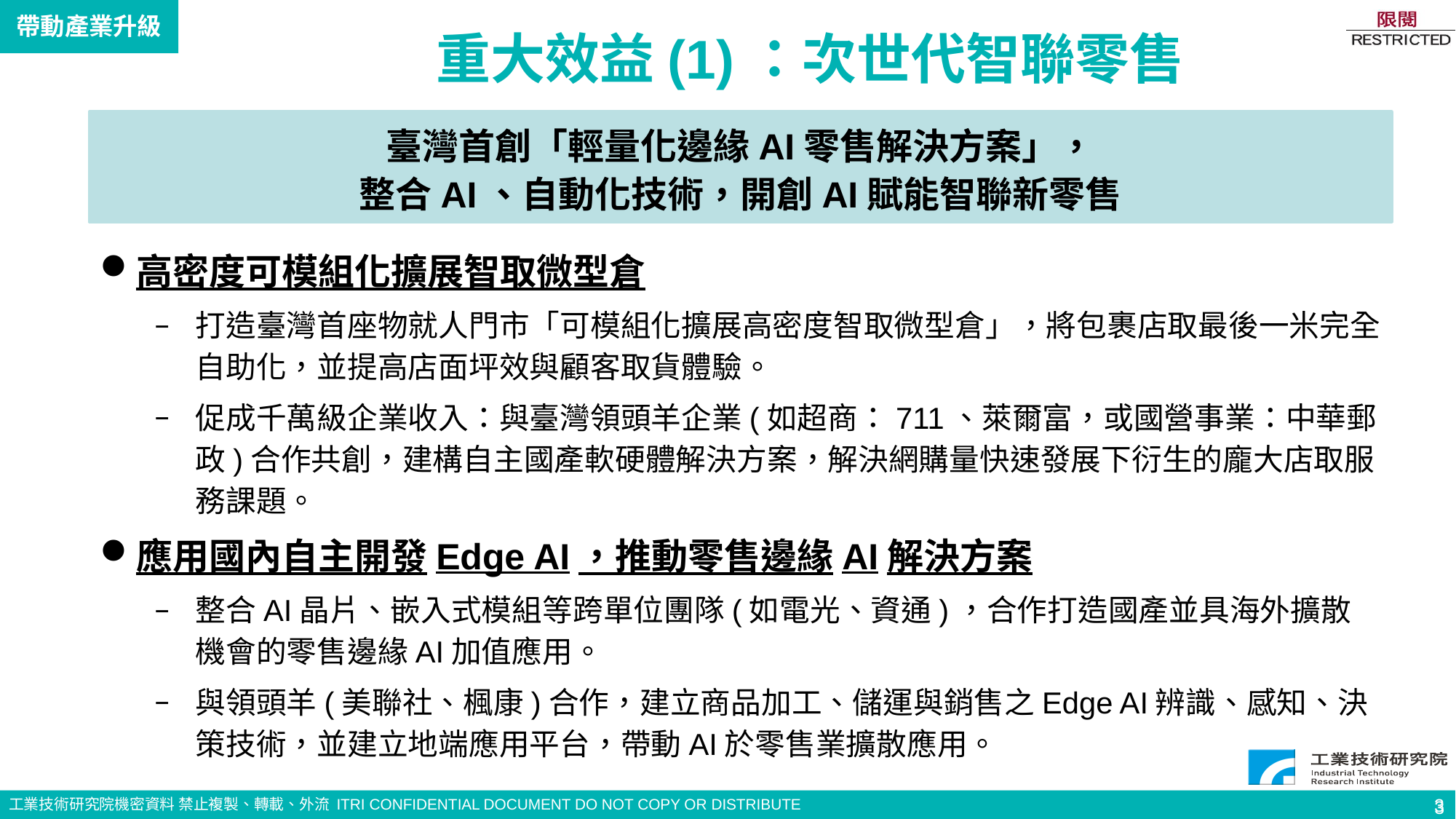

3
帶動產業升級
重大效益(1)：次世代智聯零售
臺灣首創「輕量化邊緣AI零售解決方案」，
整合AI、自動化技術，開創AI賦能智聯新零售
高密度可模組化擴展智取微型倉
打造臺灣首座物就人門市「可模組化擴展高密度智取微型倉」，將包裹店取最後一米完全自助化，並提高店面坪效與顧客取貨體驗。
促成千萬級企業收入：與臺灣領頭羊企業(如超商：711、萊爾富，或國營事業：中華郵政)合作共創，建構自主國產軟硬體解決方案，解決網購量快速發展下衍生的龐大店取服務課題。
應用國內自主開發Edge AI，推動零售邊緣AI解決方案
整合AI晶片、嵌入式模組等跨單位團隊(如電光、資通)，合作打造國產並具海外擴散機會的零售邊緣AI加值應用。
與領頭羊(美聯社、楓康)合作，建立商品加工、儲運與銷售之Edge AI辨識、感知、決策技術，並建立地端應用平台，帶動AI於零售業擴散應用。
3